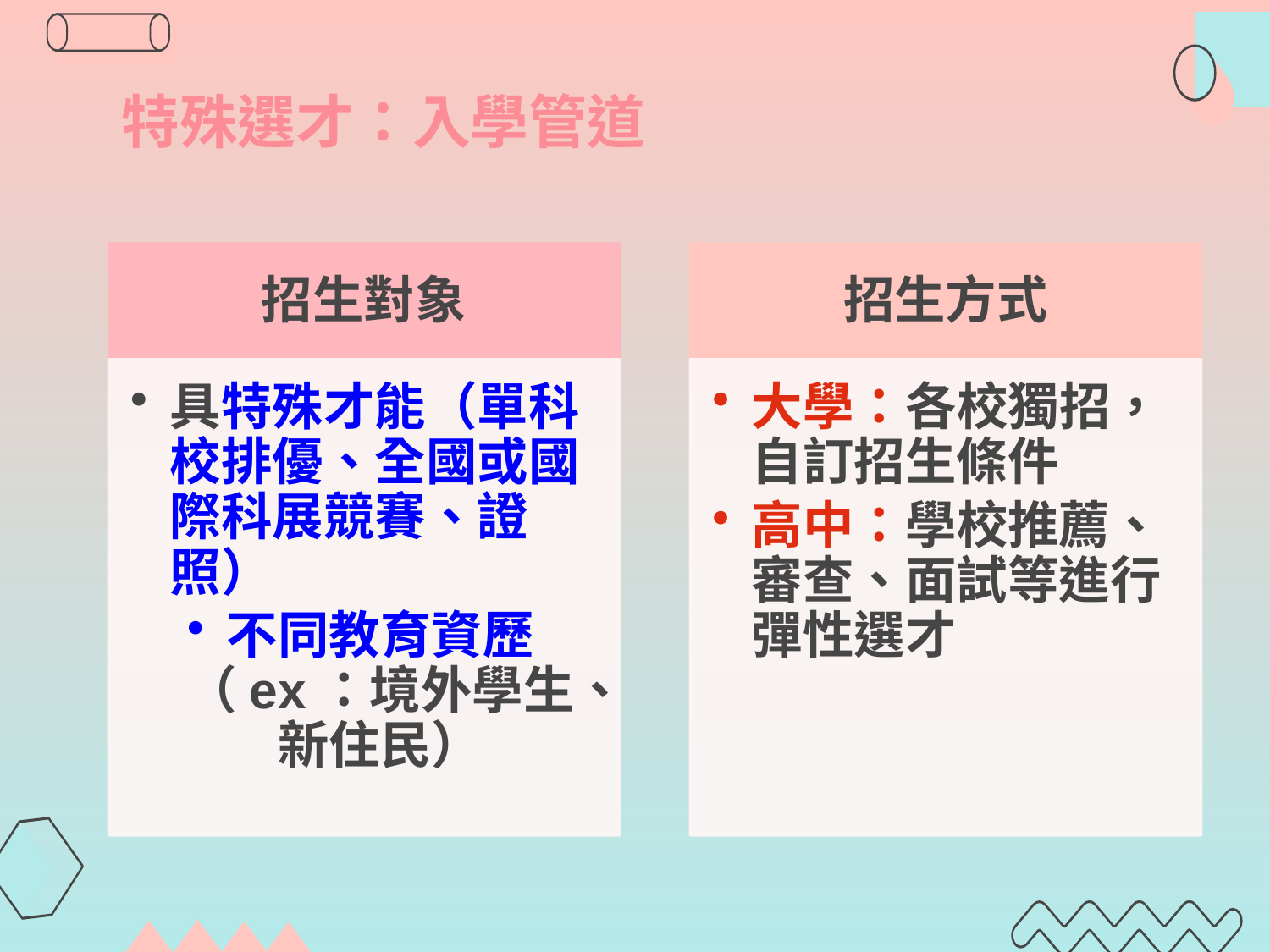

特殊選才：入學管道
招生對象
具特殊才能（單科校排優、全國或國際科展競賽、證照）
不同教育資歷（ex：境外學生、新住民）
招生方式
大學：各校獨招，自訂招生條件
高中：學校推薦、審查、面試等進行彈性選才